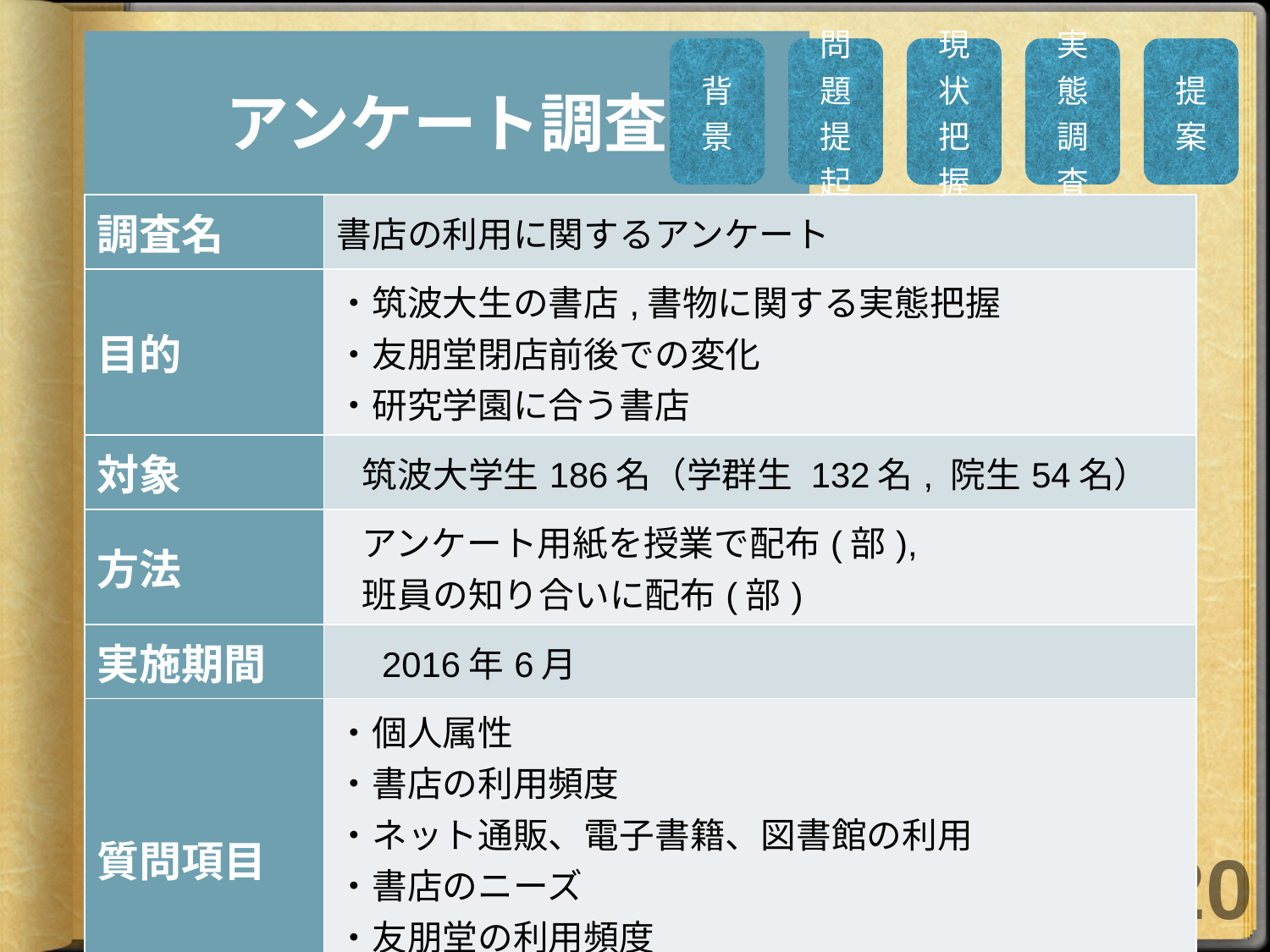

背景
問題提起
現状把握
実態調査
提案
# アンケート調査
| 調査名 | 書店の利用に関するアンケート |
| --- | --- |
| 目的 | ・筑波大生の書店,書物に関する実態把握 ・友朋堂閉店前後での変化 ・研究学園に合う書店 |
| 対象 | 筑波大学生186名（学群生 132名, 院生54名） |
| 方法 | アンケート用紙を授業で配布(部), 　 班員の知り合いに配布(部) |
| 実施期間 | 2016年6月 |
| 質問項目 | ・個人属性 ・書店の利用頻度 ・ネット通販、電子書籍、図書館の利用 ・書店のニーズ ・友朋堂の利用頻度 ・友朋堂閉店前後の行動,感情の変化 |

20